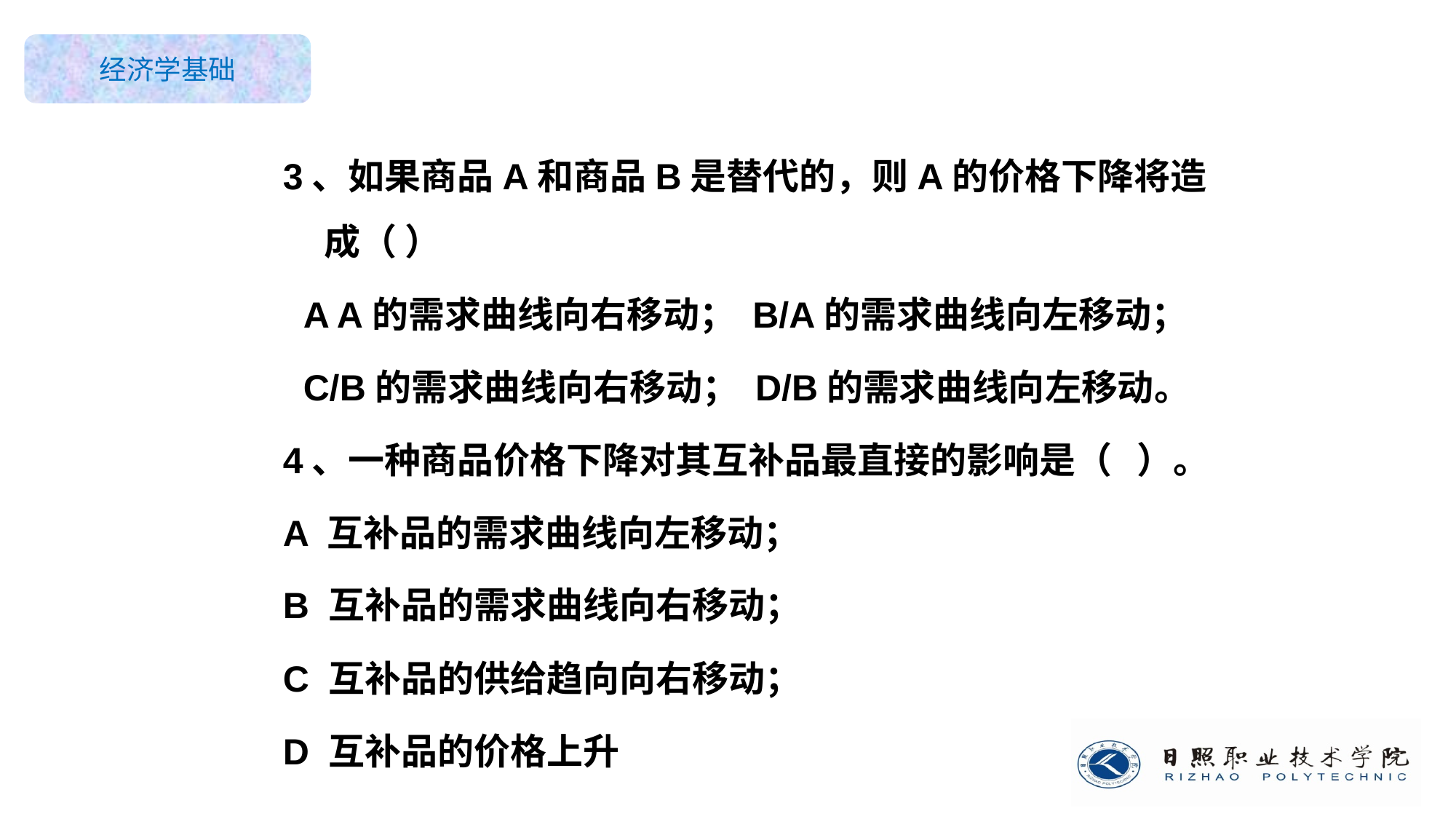

3、如果商品A和商品B是替代的，则A的价格下降将造成（ ）
  A A的需求曲线向右移动； B/A的需求曲线向左移动；
  C/B的需求曲线向右移动； D/B的需求曲线向左移动。
4、一种商品价格下降对其互补品最直接的影响是（   ）。
A 互补品的需求曲线向左移动；
B 互补品的需求曲线向右移动；
C 互补品的供给趋向向右移动；
D 互补品的价格上升